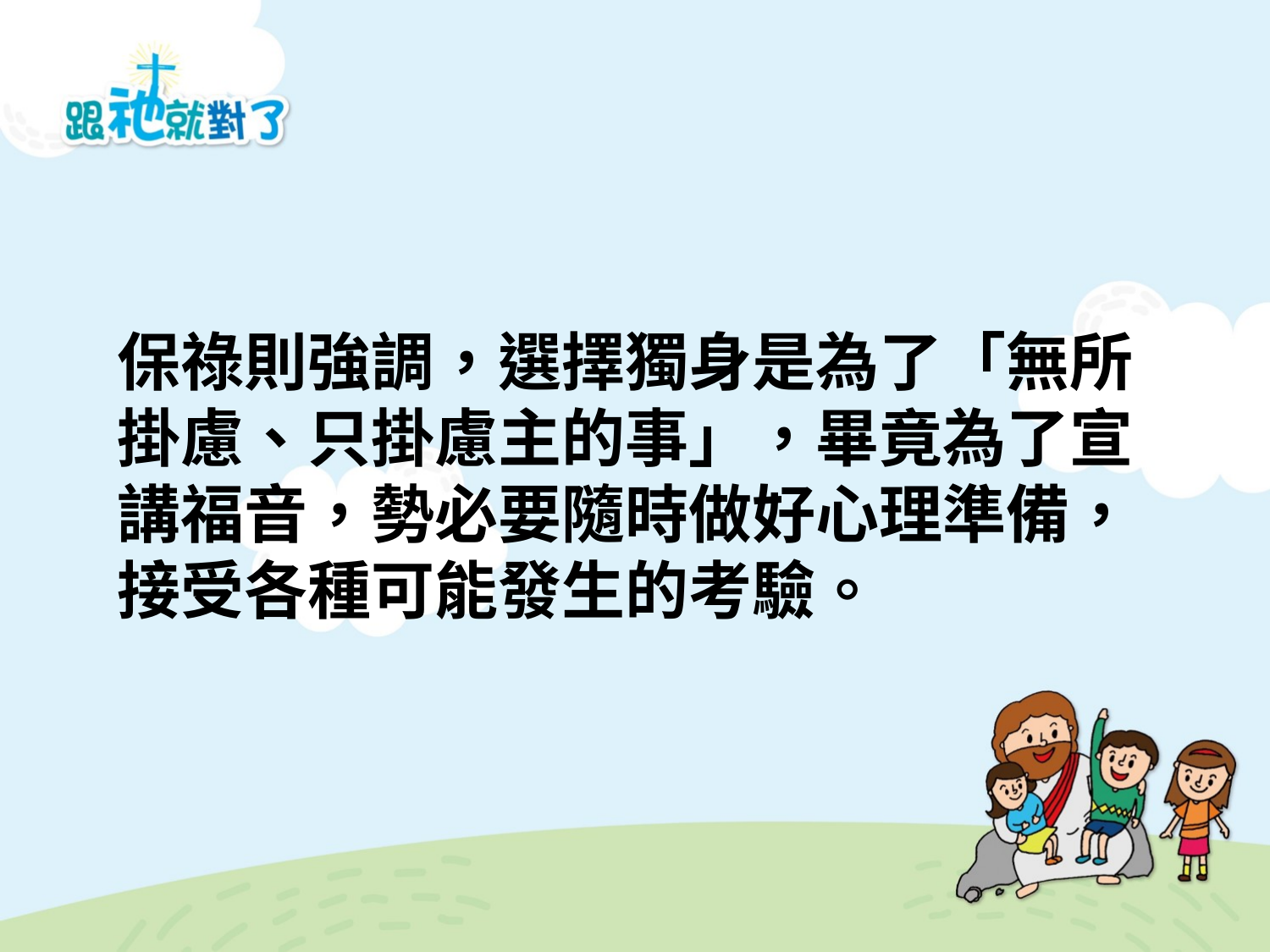

保祿則強調，選擇獨身是為了「無所掛慮、只掛慮主的事」，畢竟為了宣講福音，勢必要隨時做好心理準備，接受各種可能發生的考驗。